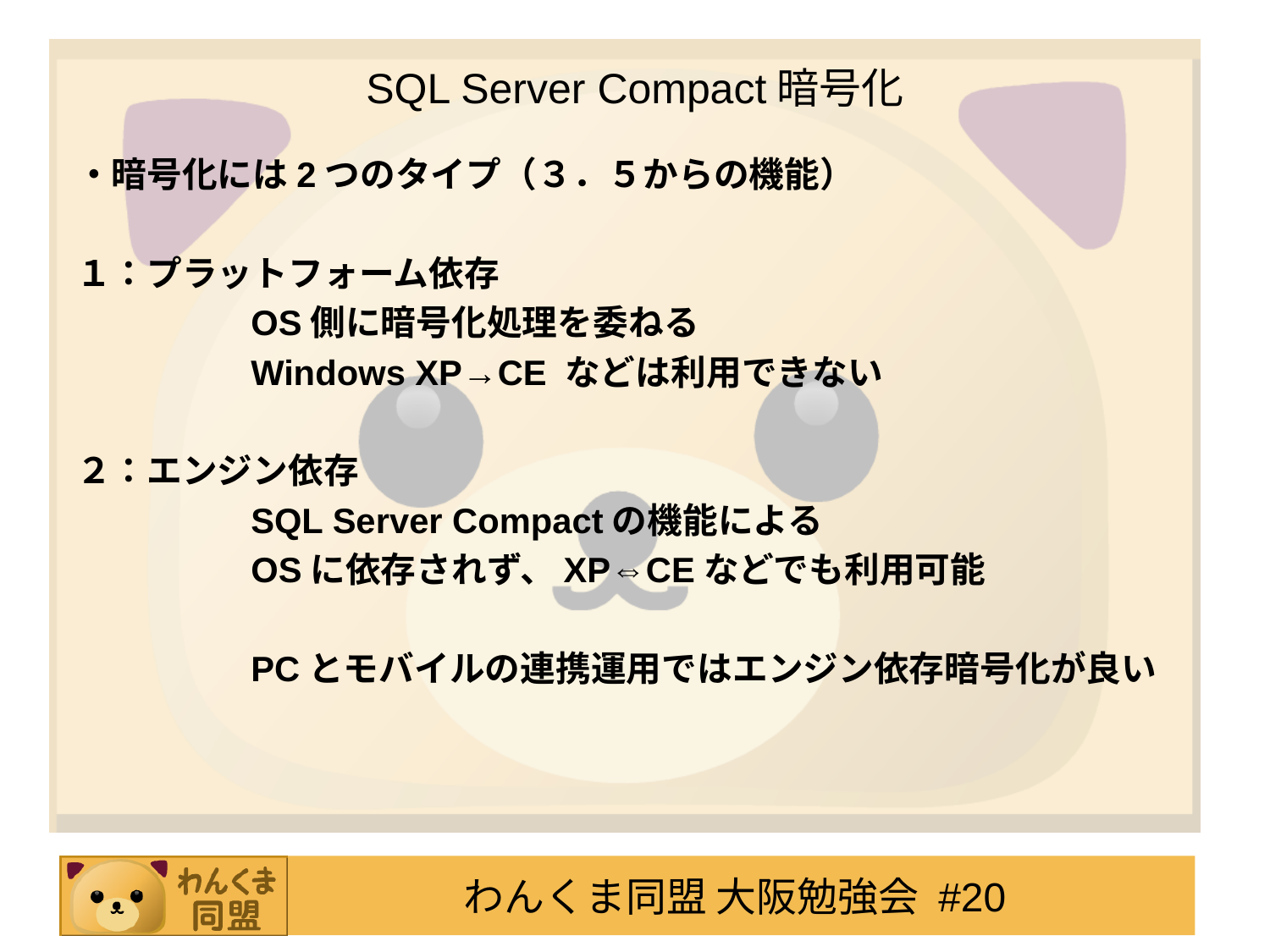

# SQL Server Compact暗号化
・暗号化には2つのタイプ（３．５からの機能）

１：プラットフォーム依存
		OS側に暗号化処理を委ねる
		Windows XP→CE などは利用できない

２：エンジン依存
		SQL Server Compactの機能による
		OSに依存されず、XP⇔CEなどでも利用可能

		PCとモバイルの連携運用ではエンジン依存暗号化が良い